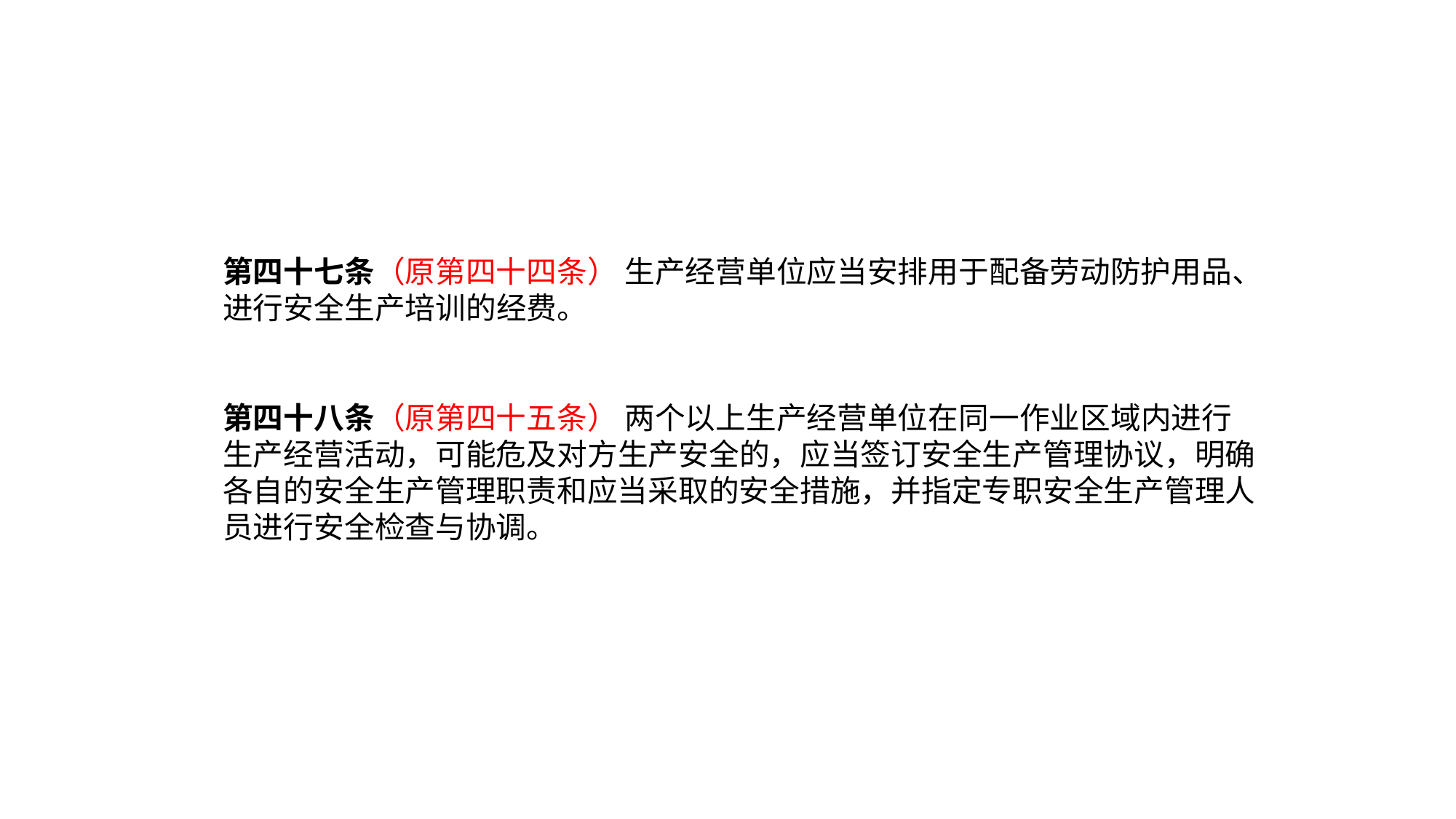

#

第四十七条（原第四十四条） 生产经营单位应当安排用于配备劳动防护用品、进行安全生产培训的经费。

第四十八条（原第四十五条） 两个以上生产经营单位在同一作业区域内进行生产经营活动，可能危及对方生产安全的，应当签订安全生产管理协议，明确各自的安全生产管理职责和应当采取的安全措施，并指定专职安全生产管理人员进行安全检查与协调。